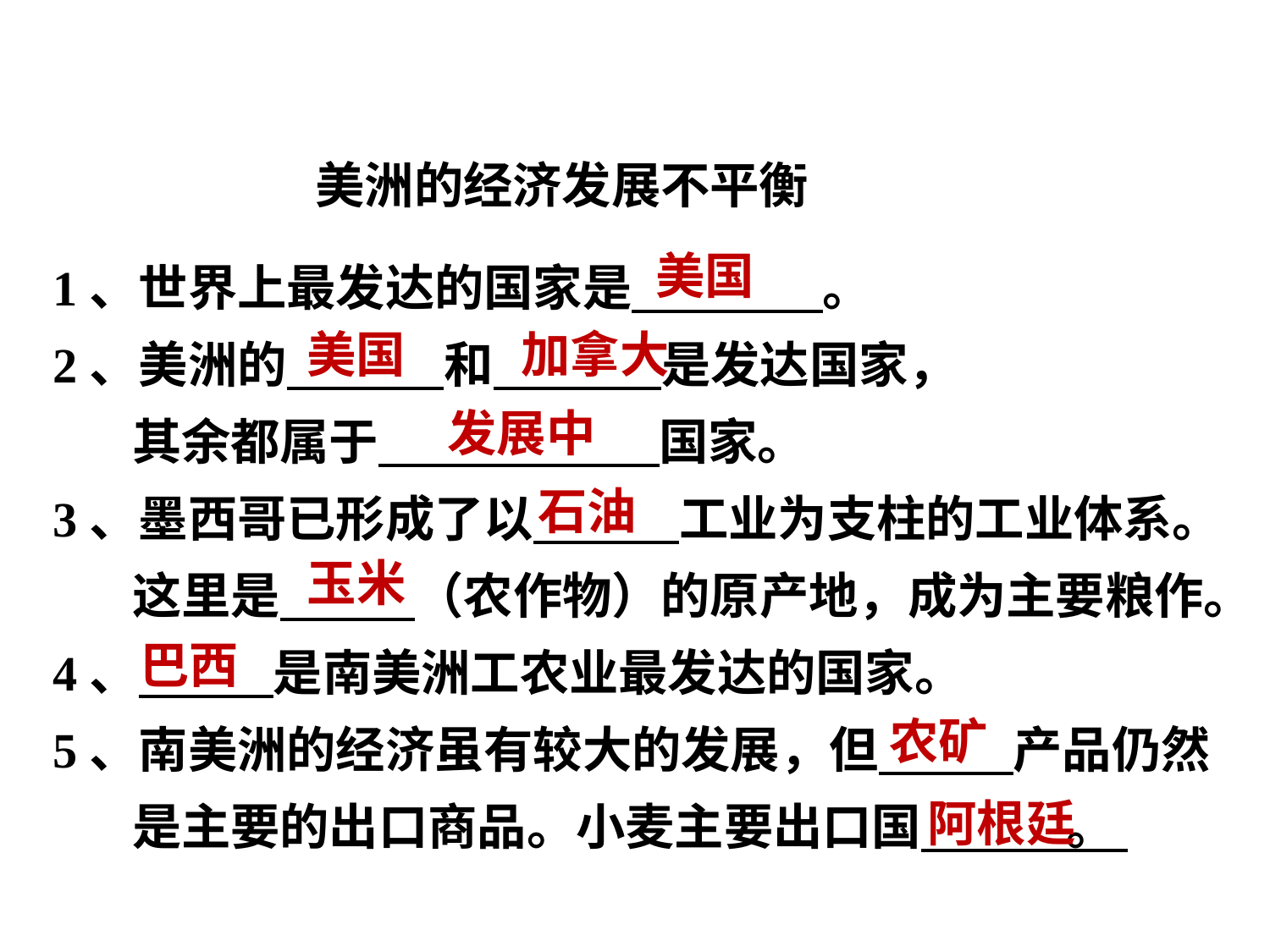

美洲的经济发展不平衡
1、世界上最发达的国家是                 。
2、美洲的              和               是发达国家，
      其余都属于                         国家。
3、墨西哥已形成了以             工业为支柱的工业体系。
      这里是            （农作物）的原产地，成为主要粮作。
4、            是南美洲工农业最发达的国家。
5、南美洲的经济虽有较大的发展，但            产品仍然
      是主要的出口商品。小麦主要出口国             。
美国
美国
加拿大
发展中
石油
玉米
巴西
农矿
阿根廷